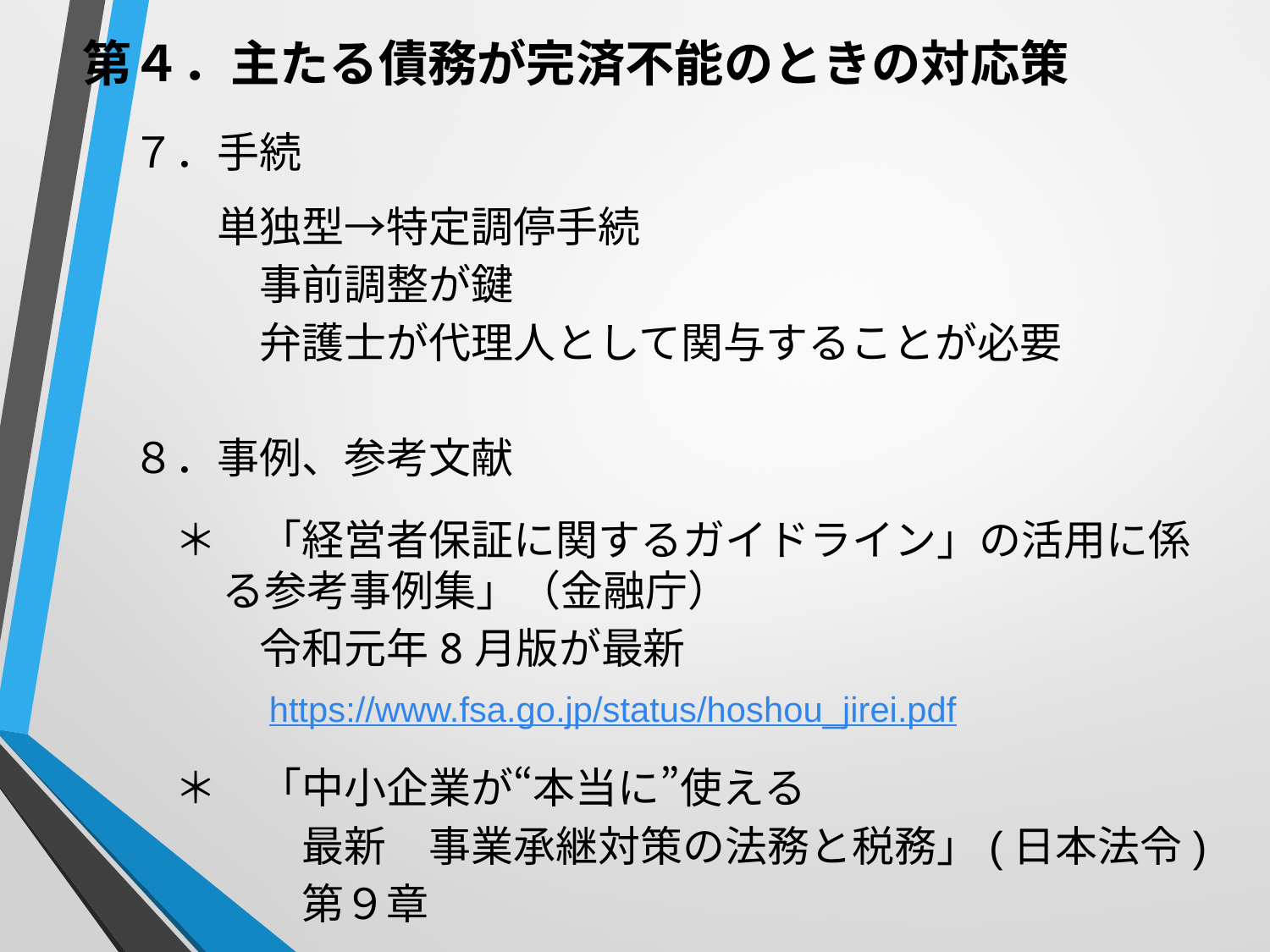

第４．主たる債務が完済不能のときの対応策

　　７．手続

　　　　単独型→特定調停手続
　　　　　事前調整が鍵
　　　　　弁護士が代理人として関与することが必要

　　８．事例、参考文献

　　　＊　「経営者保証に関するガイドライン」の活用に係る参考事例集」（金融庁）
　　　　　令和元年8月版が最新
　　　　　https://www.fsa.go.jp/status/hoshou_jirei.pdf

　　　＊　「中小企業が“本当に”使える
　　　　　　最新　事業承継対策の法務と税務」(日本法令)
　　　　　　第９章